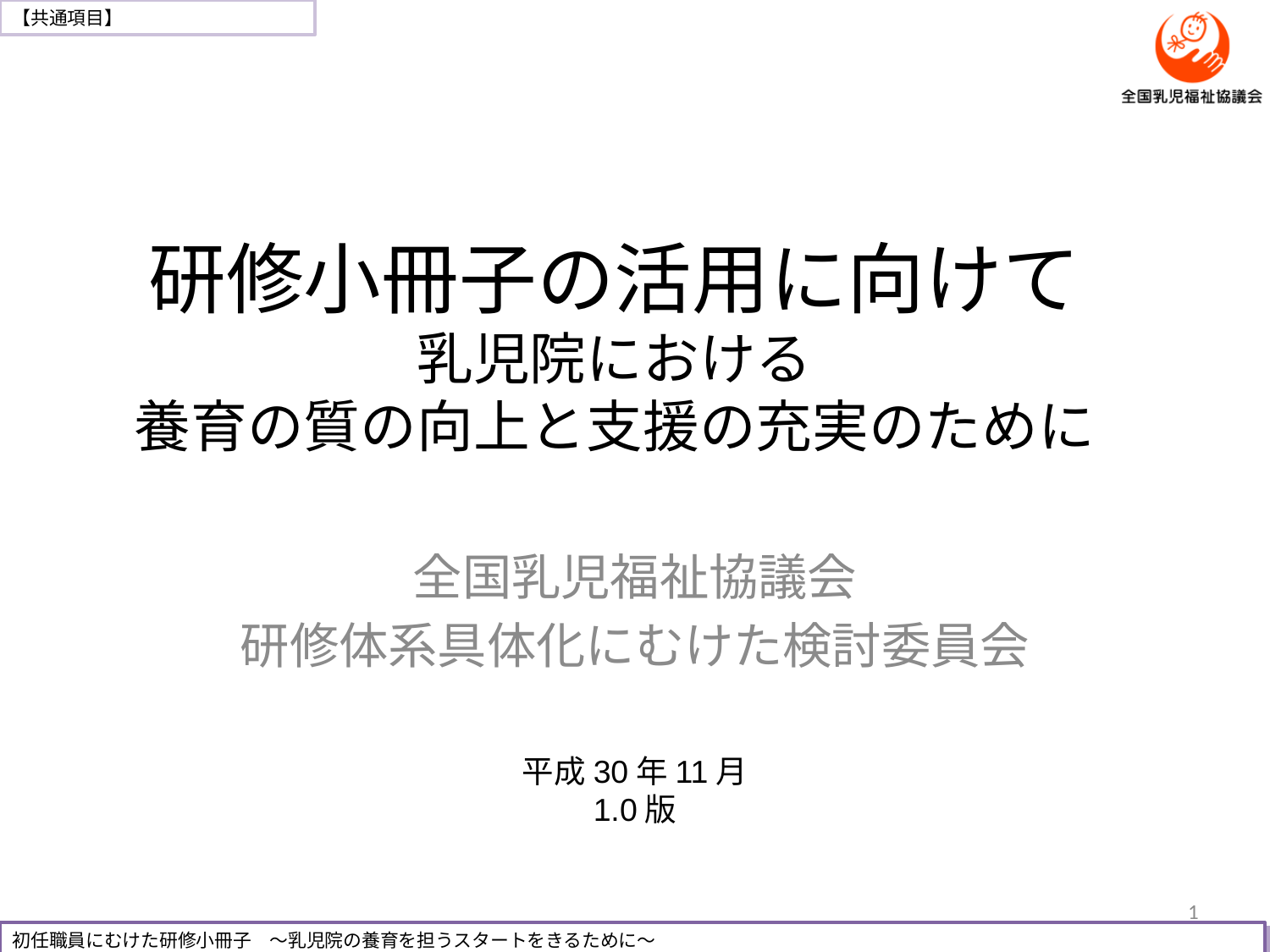

# 研修小冊子の活用に向けて 乳児院における 養育の質の向上と支援の充実のために
全国乳児福祉協議会
研修体系具体化にむけた検討委員会
平成30年11月
1.0版
1